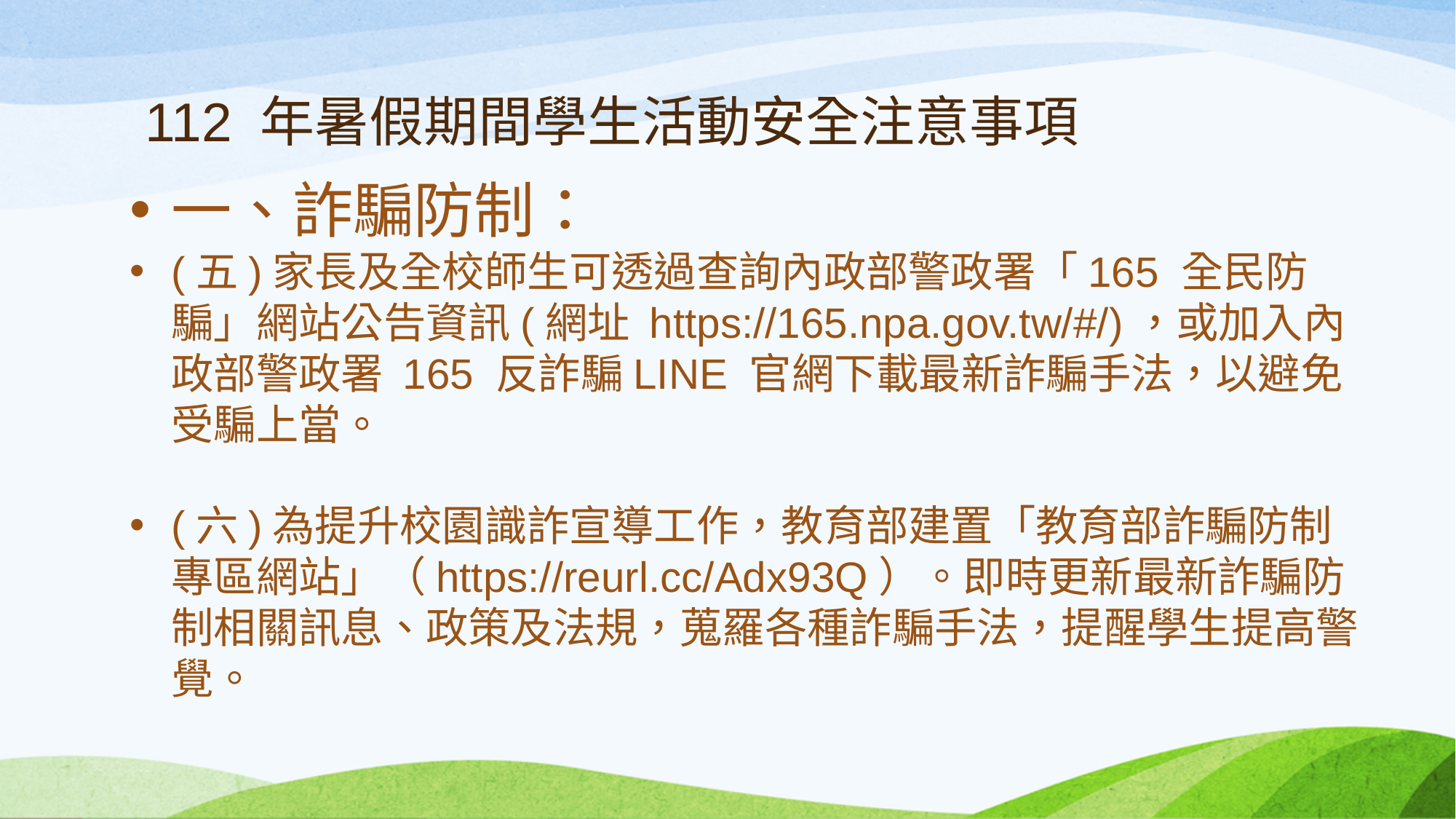

# 112 年暑假期間學生活動安全注意事項
一、詐騙防制：
(五)家長及全校師生可透過查詢內政部警政署「165 全民防騙」網站公告資訊(網址 https://165.npa.gov.tw/#/)，或加入內政部警政署 165 反詐騙LINE 官網下載最新詐騙手法，以避免受騙上當。

(六)為提升校園識詐宣導工作，教育部建置「教育部詐騙防制專區網站」（https://reurl.cc/Adx93Q）。即時更新最新詐騙防制相關訊息、政策及法規，蒐羅各種詐騙手法，提醒學生提高警覺。